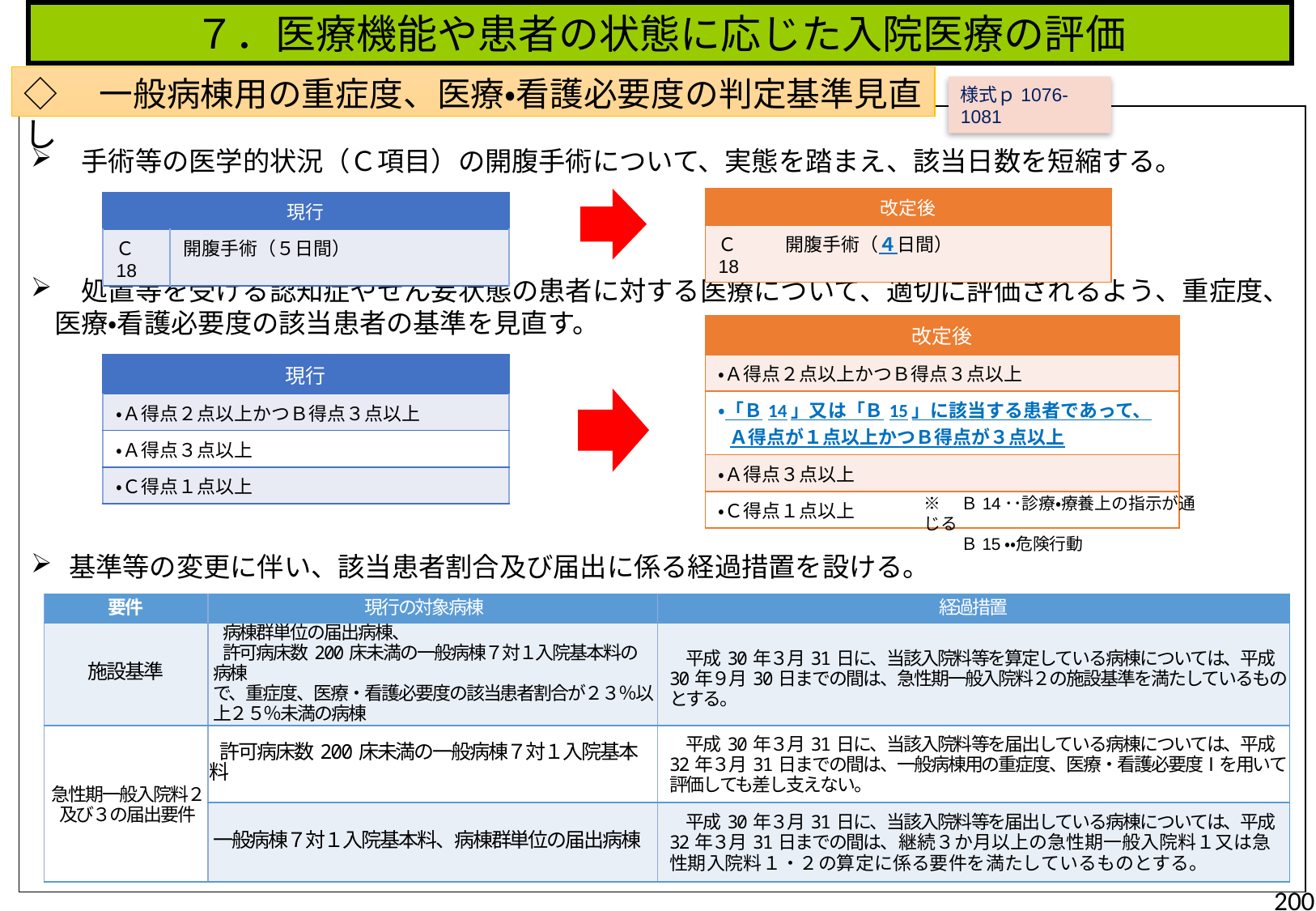

７．医療機能や患者の状態に応じた入院医療の評価
◇　一般病棟用の重症度、医療・看護必要度の判定基準見直し
様式ｐ1076-1081

　手術等の医学的状況（Ｃ項目）の開腹手術について、実態を踏まえ、該当日数を短縮する。

　処置等を受ける認知症やせん妄状態の患者に対する医療について、適切に評価されるよう、重症度、医療・看護必要度の該当患者の基準を見直す。

| 改定後 |  |
| --- | --- |
| Ｃ18 | 開腹手術（４日間） |

| 現行 |  |
| --- | --- |
| Ｃ18 | 開腹手術（５日間） |
| 改定後 |
| --- |
| ・Ａ得点２点以上かつＢ得点３点以上 |
| ・「Ｂ14」又は「Ｂ15」に該当する患者であって、Ａ得点が１点以上かつＢ得点が３点以上 |
| ・Ａ得点３点以上 |
| ・Ｃ得点１点以上 |
| 現行 |
| --- |
| ・Ａ得点２点以上かつＢ得点３点以上 |
| ・Ａ得点３点以上 |
| ・Ｃ得点１点以上 |

※　Ｂ14･･診療・療養上の指示が通じる
　　 Ｂ15・・危険行動
基準等の変更に伴い、該当患者割合及び届出に係る経過措置を設ける。
| 要件 | 現行の対象病棟 | 経過措置 |
| --- | --- | --- |
| 施設基準 | 病棟群単位の届出病棟、 許可病床数200床未満の一般病棟７対１入院基本料の病棟 　 で、重症度、医療・看護必要度の該当患者割合が２３％以上２５％未満の病棟 | 平成30年３月31日に、当該入院料等を算定している病棟については、平成30年９月30日までの間は、急性期一般入院料２の施設基準を満たしているものとする。 |
| 急性期一般入院料２及び３の届出要件 | 許可病床数200床未満の一般病棟７対１入院基本料 | 平成30年３月31日に、当該入院料等を届出している病棟については、平成32年３月31日までの間は、一般病棟用の重症度、医療・看護必要度Ⅰを用いて評価しても差し支えない。 |
|  | 一般病棟７対１入院基本料、病棟群単位の届出病棟 | 平成30年３月31日に、当該入院料等を届出している病棟については、平成32年３月31日までの間は、継続３か月以上の急性期一般入院料１又は急性期入院料１・２の算定に係る要件を満たしているものとする。 |
200